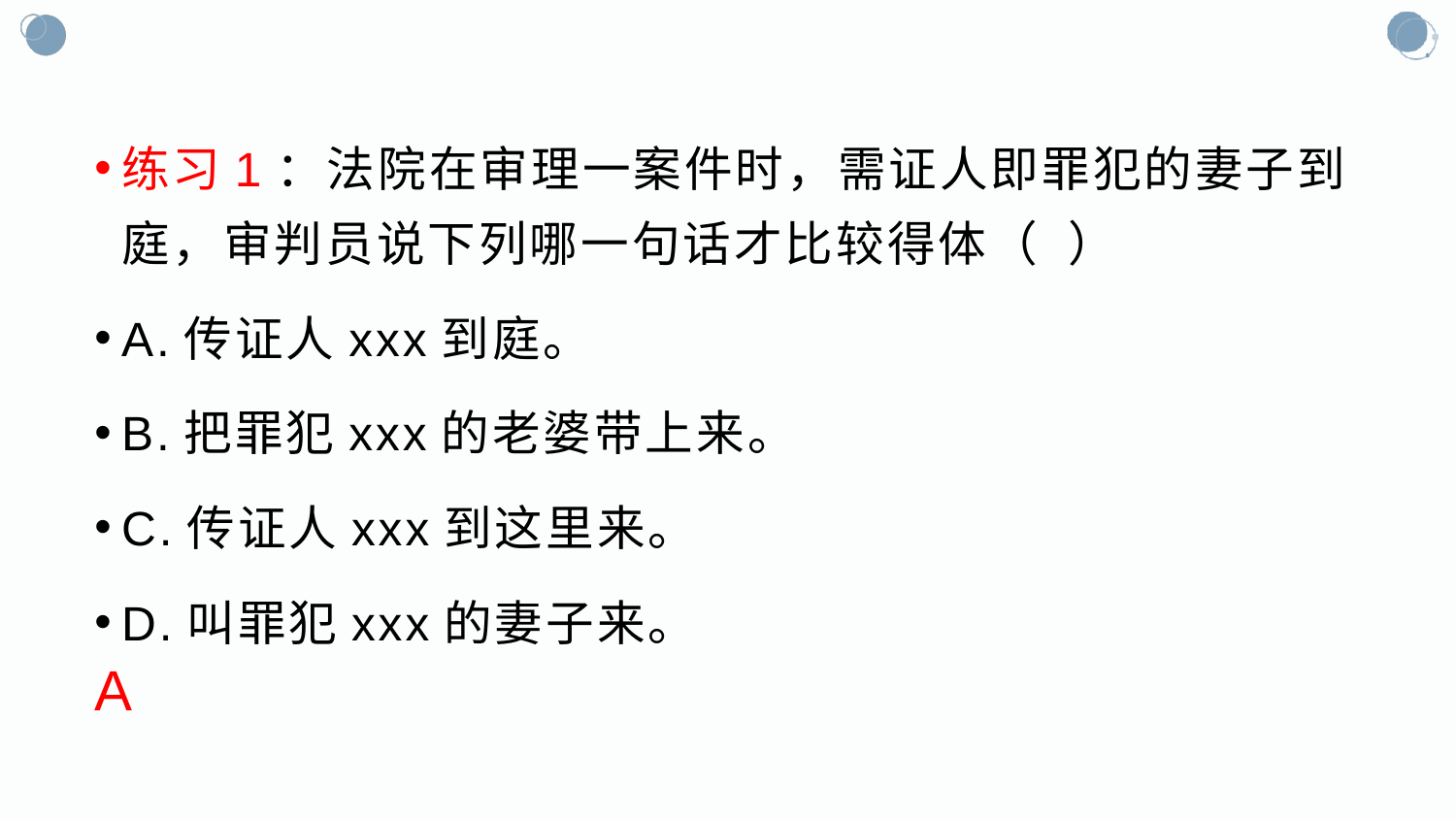

#
练习1：法院在审理一案件时，需证人即罪犯的妻子到庭，审判员说下列哪一句话才比较得体（  ）
A.传证人xxx到庭。
B.把罪犯xxx的老婆带上来。
C.传证人xxx到这里来。
D.叫罪犯xxx的妻子来。
A